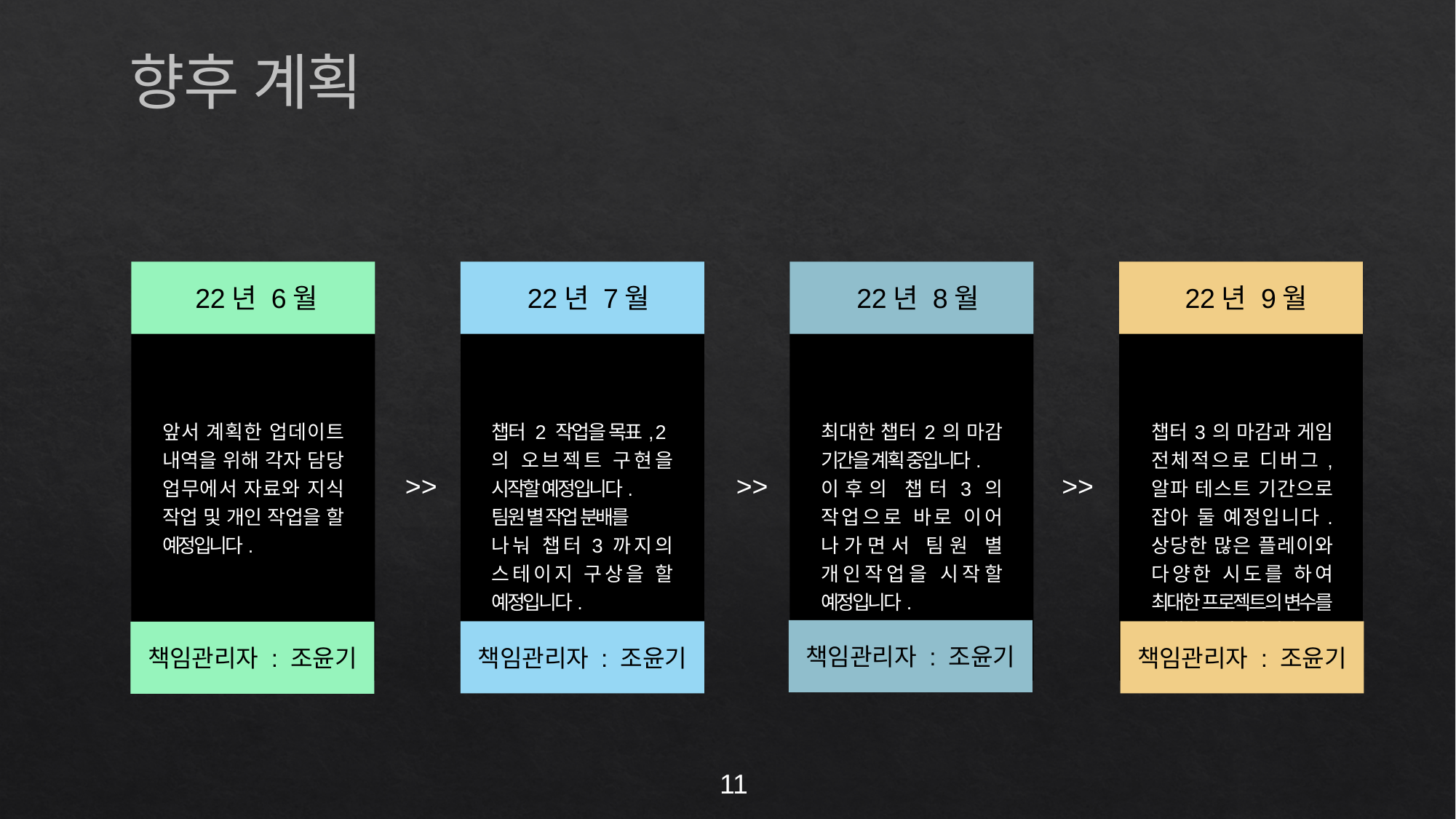

향후 계획

22년 6월
22년 7월
22년 8월
22년 9월
앞서 계획한 업데이트 내역을 위해 각자 담당 업무에서 자료와 지식 작업 및 개인 작업을 할 예정입니다.
챕터 2 작업을 목표, 2의 오브젝트 구현을 시작할 예정입니다.
팀원 별 작업 분배를
나눠 챕터3까지의 스테이지 구상을 할 예정입니다.
최대한 챕터2의 마감 기간을 계획 중입니다.
이후의 챕터3의 작업으로 바로 이어 나가면서 팀원 별 개인작업을 시작할 예정입니다.
챕터3의 마감과 게임 전체적으로 디버그, 알파 테스트 기간으로 잡아 둘 예정입니다. 상당한 많은 플레이와 다양한 시도를 하여 최대한 프로젝트의 변수를 제거하는 기간입니다.
>>
>>
>>
책임관리자 : 조윤기
책임관리자 : 조윤기
책임관리자 : 조윤기
책임관리자 : 조윤기
11